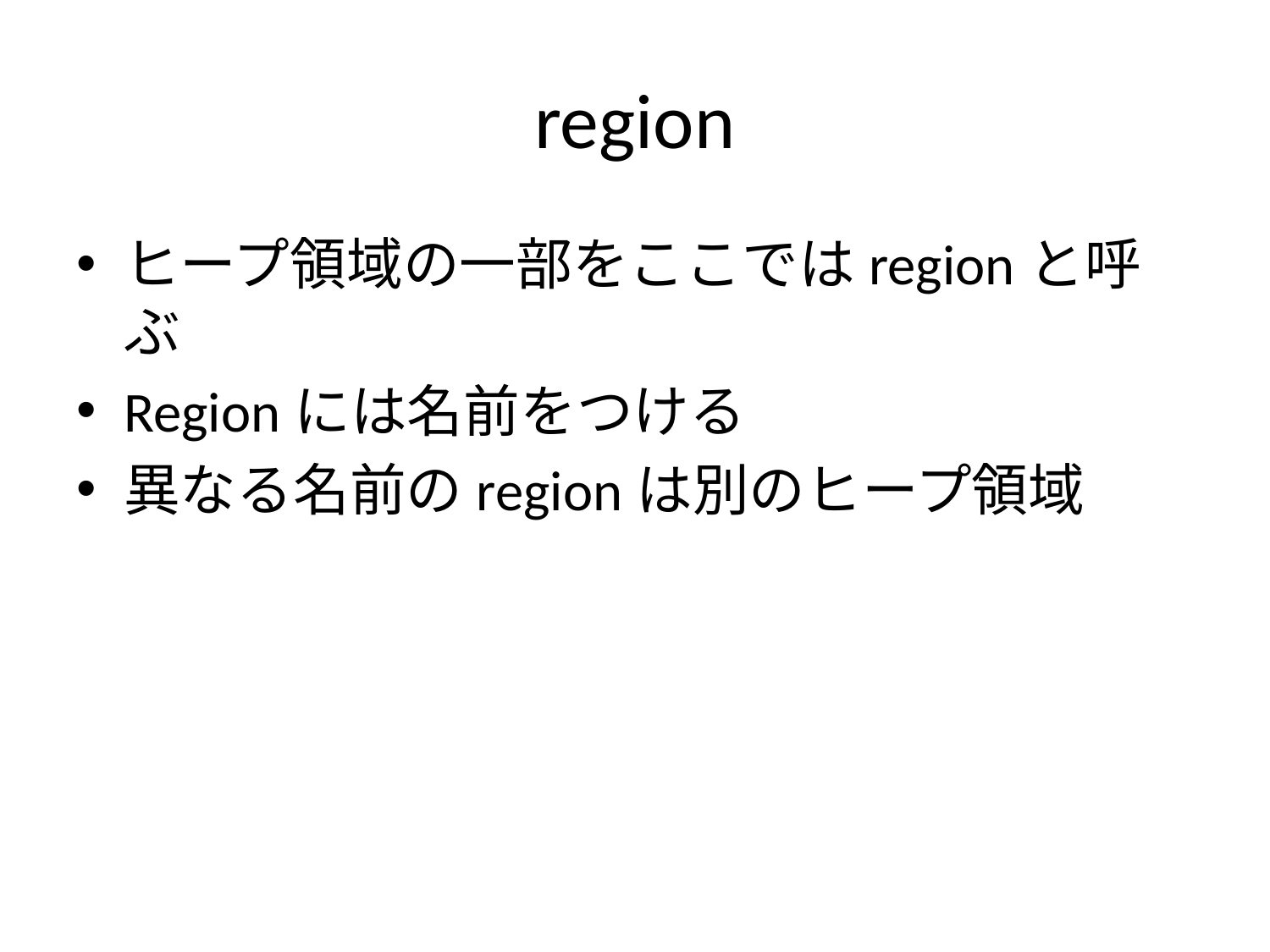

# region
ヒープ領域の一部をここではregionと呼ぶ
Regionには名前をつける
異なる名前のregionは別のヒープ領域